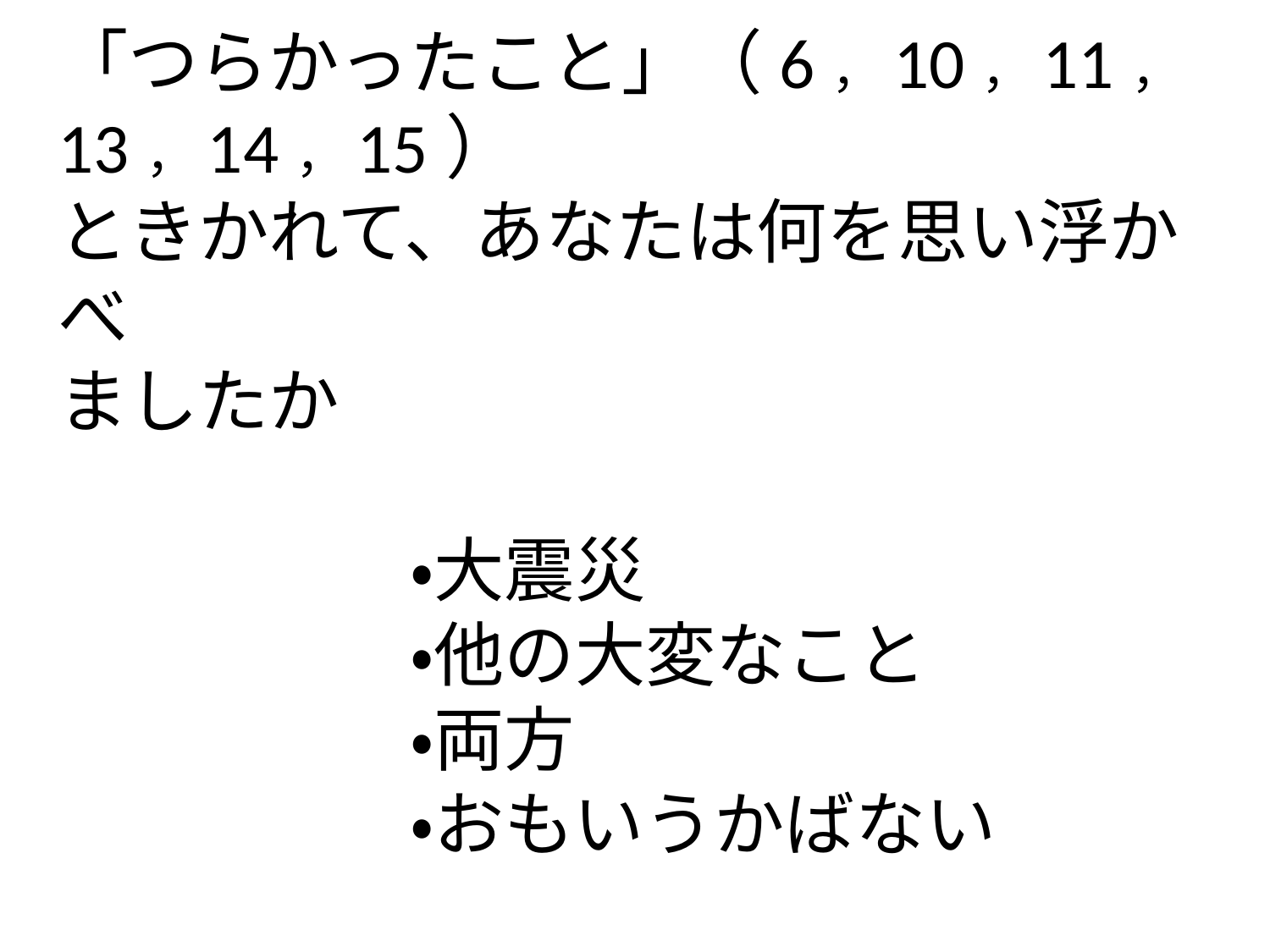

# 「つらかったこと」（6，10，11，13，14，15） ときかれて、あなたは何を思い浮かべ ましたか 　　　　　・大震災 　　　　　・他の大変なこと 　　　　　・両方 　　　　　・おもいうかばない